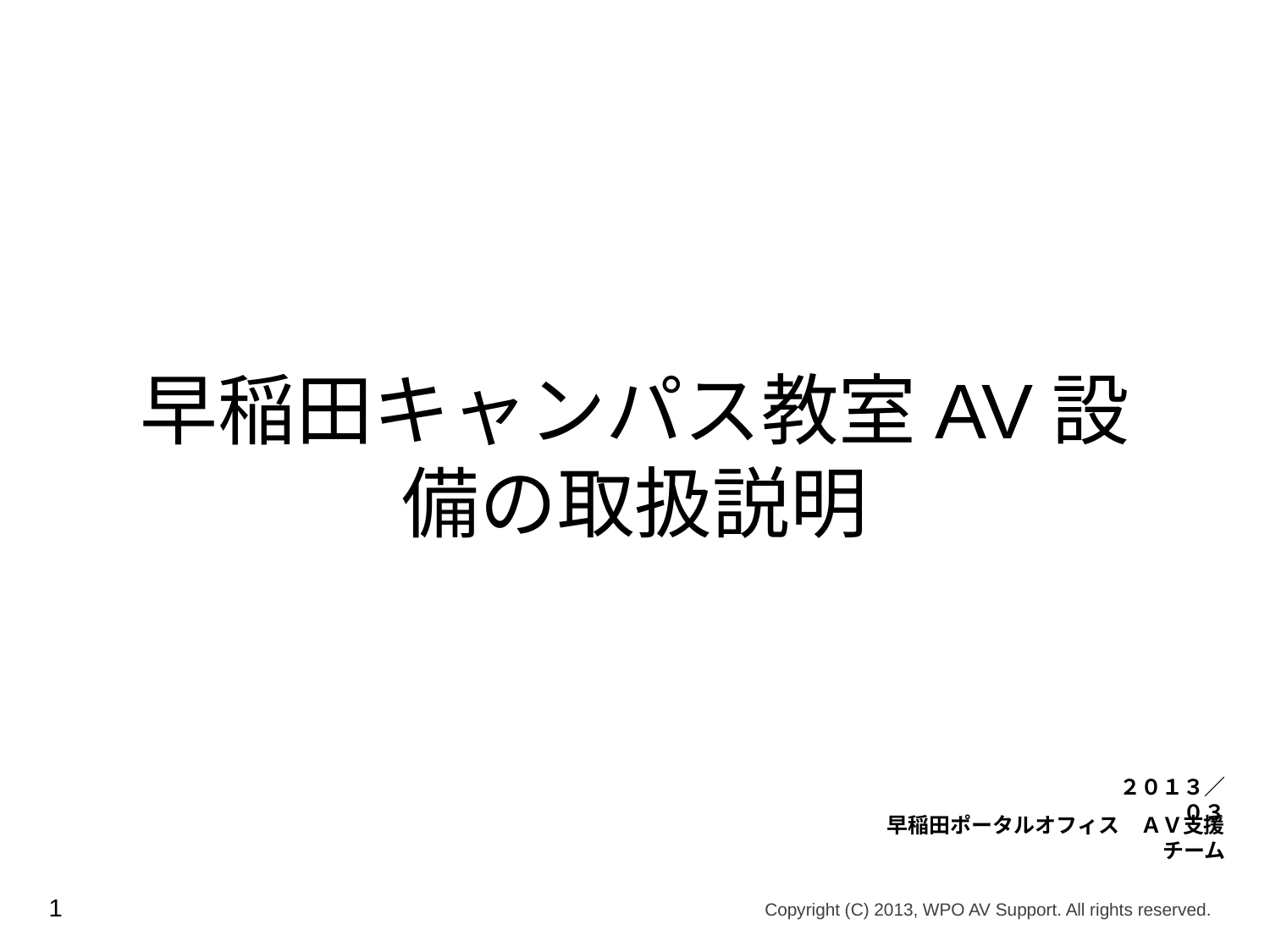

# 早稲田キャンパス教室AV設備の取扱説明

２０１３／０３
早稲田ポータルオフィス　ＡＶ支援チーム
1
Copyright (C) 2013, WPO AV Support. All rights reserved.